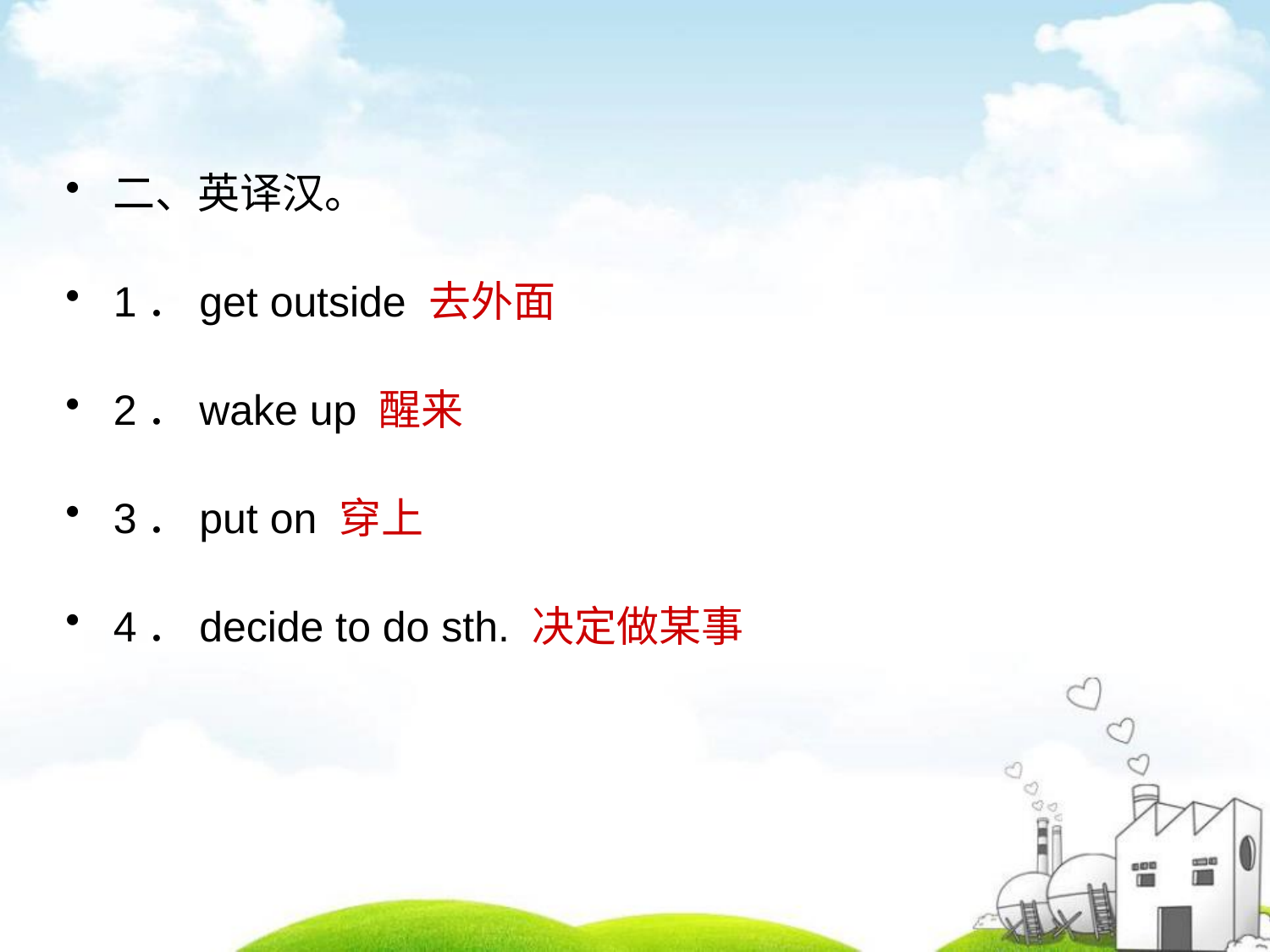

二、英译汉。

1．get outside 去外面

2．wake up 醒来

3．put on 穿上

4．decide to do sth. 决定做某事